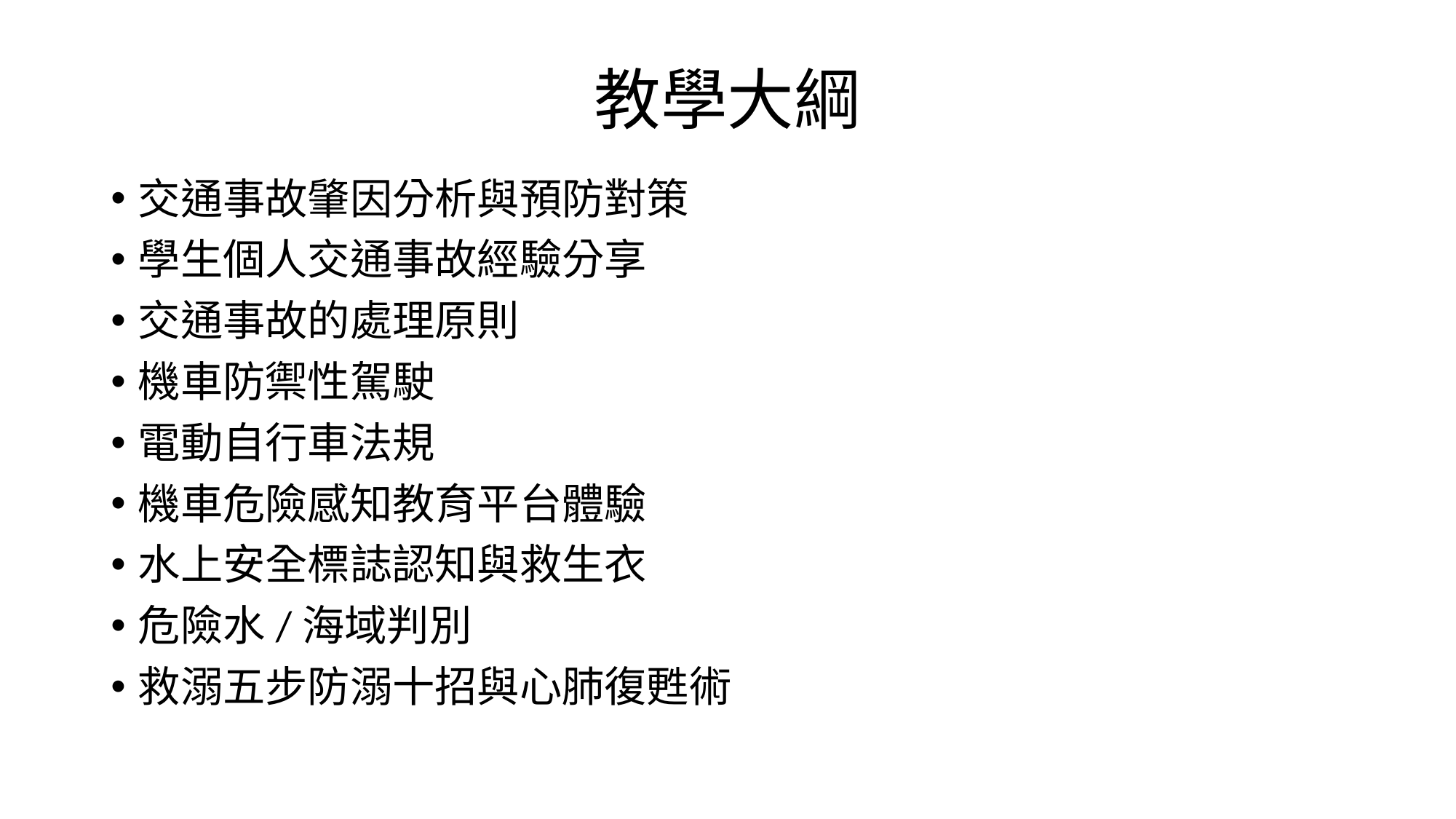

# 教學大綱
交通事故肇因分析與預防對策
學生個人交通事故經驗分享
交通事故的處理原則
機車防禦性駕駛
電動自行車法規
機車危險感知教育平台體驗
水上安全標誌認知與救生衣
危險水/海域判別
救溺五步防溺十招與心肺復甦術